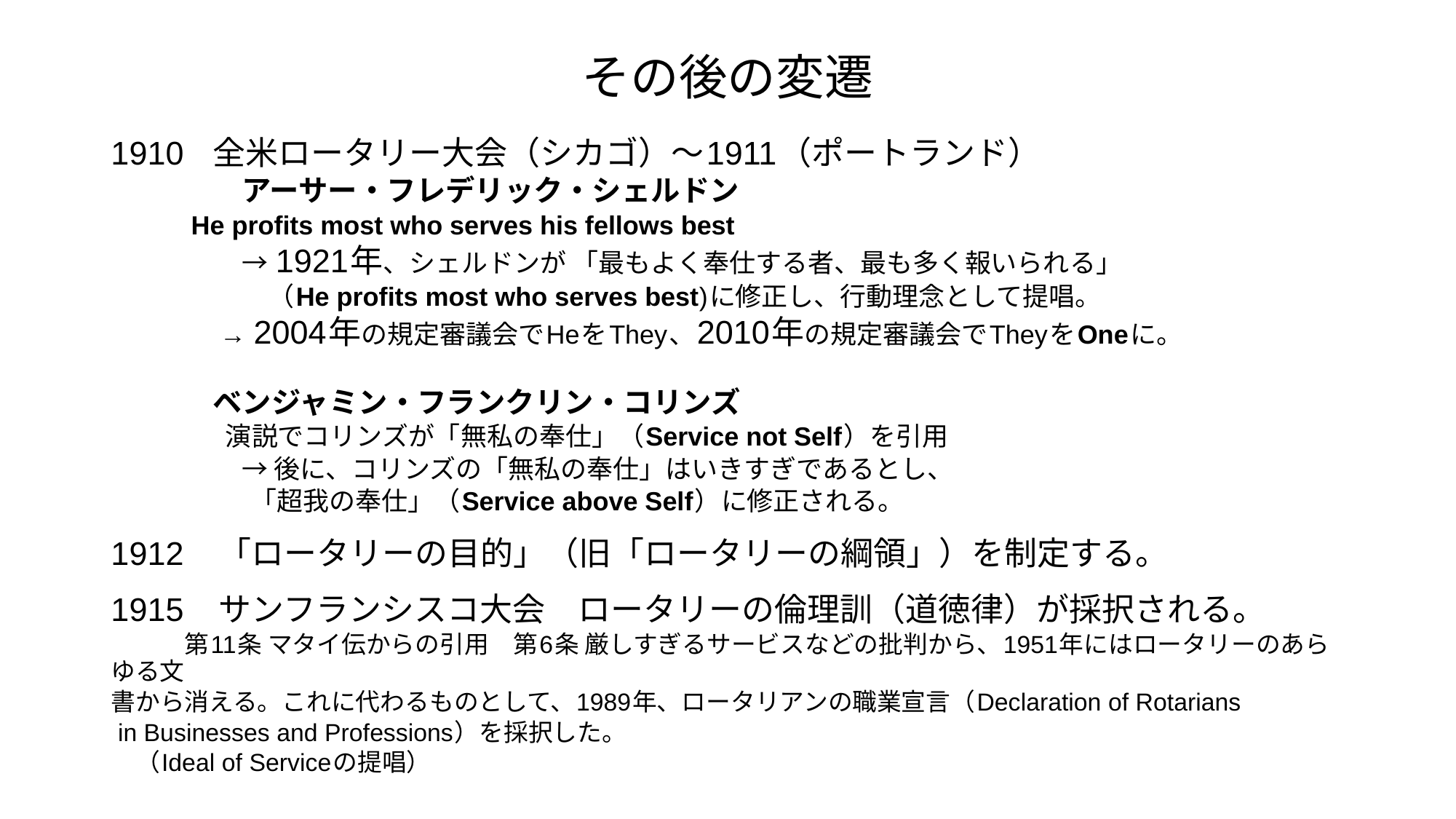

# その後の変遷
1910   全米ロータリー大会（シカゴ）〜1911（ポートランド）
　　　　  アーサー・フレデリック・シェルドン
　　　　　He profits most who serves his fellows best
　　　　　→ 1921年、シェルドンが 「最もよく奉仕する者、最も多く報いられる」
　　　　　　（He profits most who serves best)に修正し、行動理念として提唱。
               → 2004年の規定審議会でHeをThey、2010年の規定審議会でTheyをOneに。

　　　  ベンジャミン・フランクリン・コリンズ
　　　      演説でコリンズが「無私の奉仕」（Service not Self）を引用
　　　　　→ 後に、コリンズの「無私の奉仕」はいきすぎであるとし、
　　　　      「超我の奉仕」（Service above Self）に修正される。

1912　「ロータリーの目的」（旧「ロータリーの綱領」）を制定する。

1915　サンフランシスコ大会　ロータリーの倫理訓（道徳律）が採択される。
　　　　　第11条 マタイ伝からの引用　第6条 厳しすぎるサービスなどの批判から、1951年にはロータリーのあらゆる文
書から消える。これに代わるものとして、1989年、ロータリアンの職業宣言（Declaration of Rotarians
 in Businesses and Professions）を採択した。
　（Ideal of Serviceの提唱）